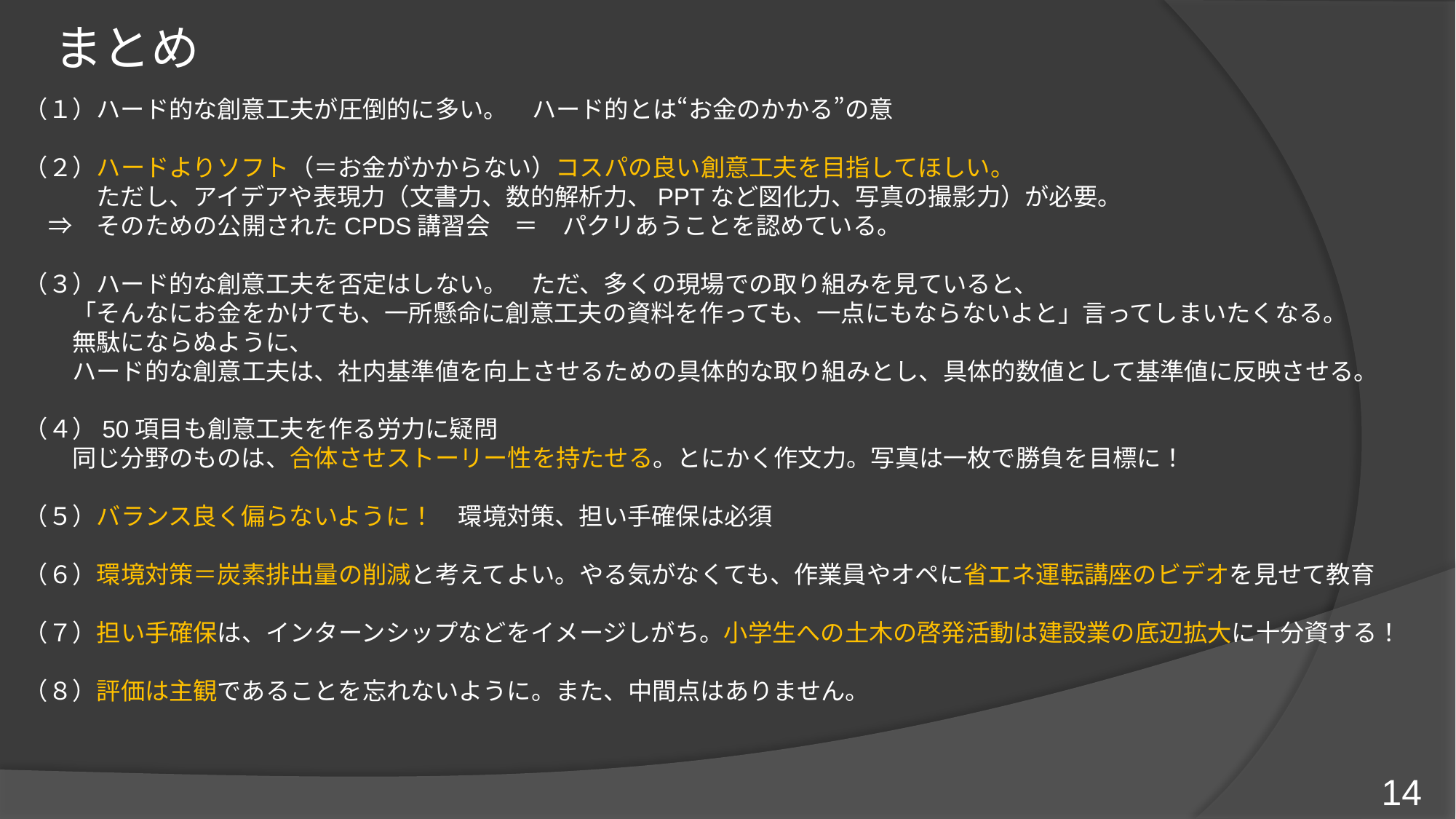

# まとめ
（１）ハード的な創意工夫が圧倒的に多い。　ハード的とは“お金のかかる”の意

（２）ハードよりソフト（＝お金がかからない）コスパの良い創意工夫を目指してほしい。
　　　ただし、アイデアや表現力（文書力、数的解析力、PPTなど図化力、写真の撮影力）が必要。
　⇒　そのための公開されたCPDS講習会　＝　パクリあうことを認めている。

（３）ハード的な創意工夫を否定はしない。　ただ、多くの現場での取り組みを見ていると、
　　「そんなにお金をかけても、一所懸命に創意工夫の資料を作っても、一点にもならないよと」言ってしまいたくなる。
　　無駄にならぬように、
　　ハード的な創意工夫は、社内基準値を向上させるための具体的な取り組みとし、具体的数値として基準値に反映させる。

（４）50項目も創意工夫を作る労力に疑問
　　同じ分野のものは、合体させストーリー性を持たせる。とにかく作文力。写真は一枚で勝負を目標に！

（５）バランス良く偏らないように！　環境対策、担い手確保は必須

（６）環境対策＝炭素排出量の削減と考えてよい。やる気がなくても、作業員やオペに省エネ運転講座のビデオを見せて教育

（７）担い手確保は、インターンシップなどをイメージしがち。小学生への土木の啓発活動は建設業の底辺拡大に十分資する！

（８）評価は主観であることを忘れないように。また、中間点はありません。

14